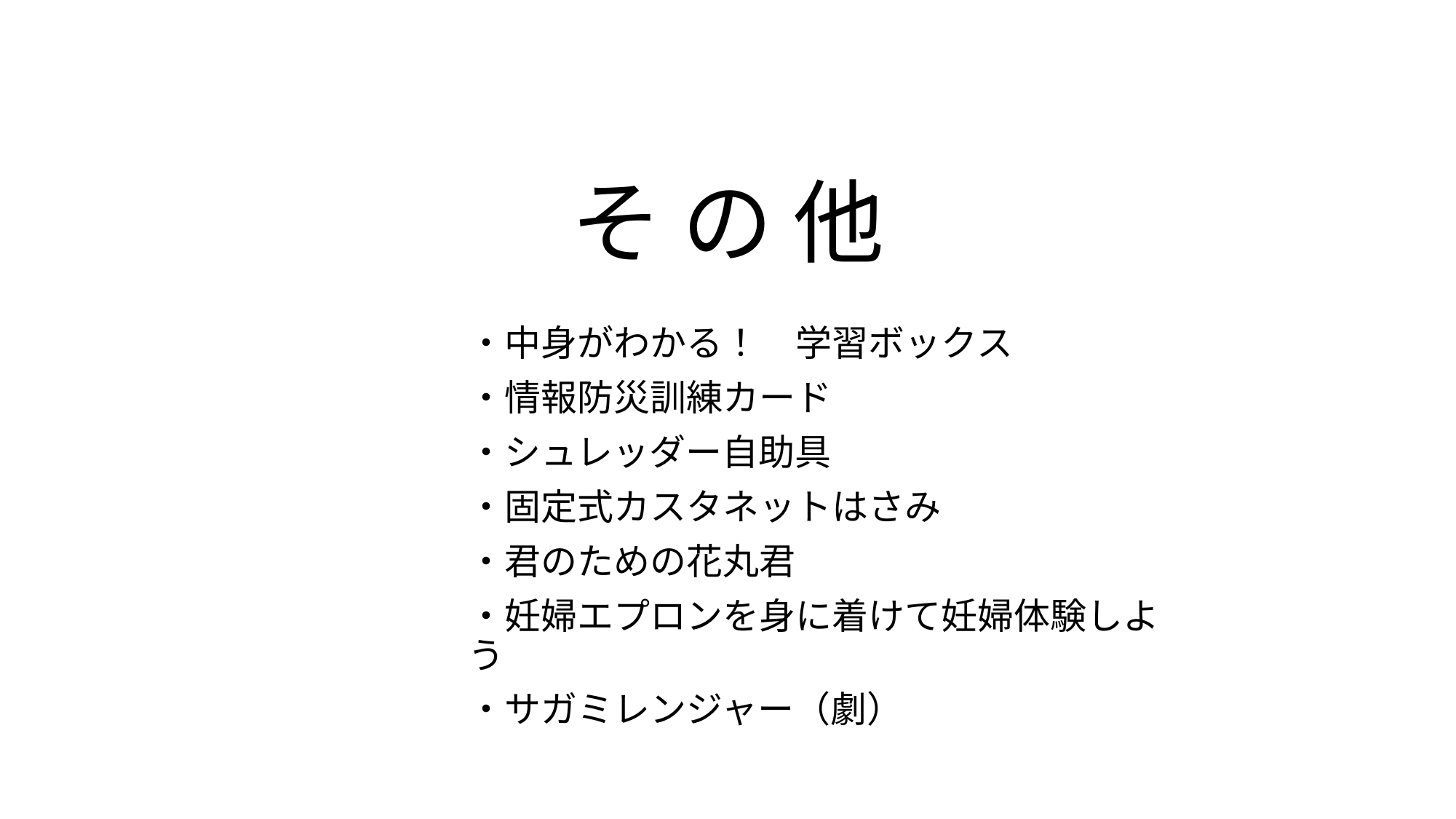

# そ の 他
・中身がわかる！　学習ボックス
・情報防災訓練カード
・シュレッダー自助具
・固定式カスタネットはさみ
・君のための花丸君
・妊婦エプロンを身に着けて妊婦体験しよう
・サガミレンジャー（劇）